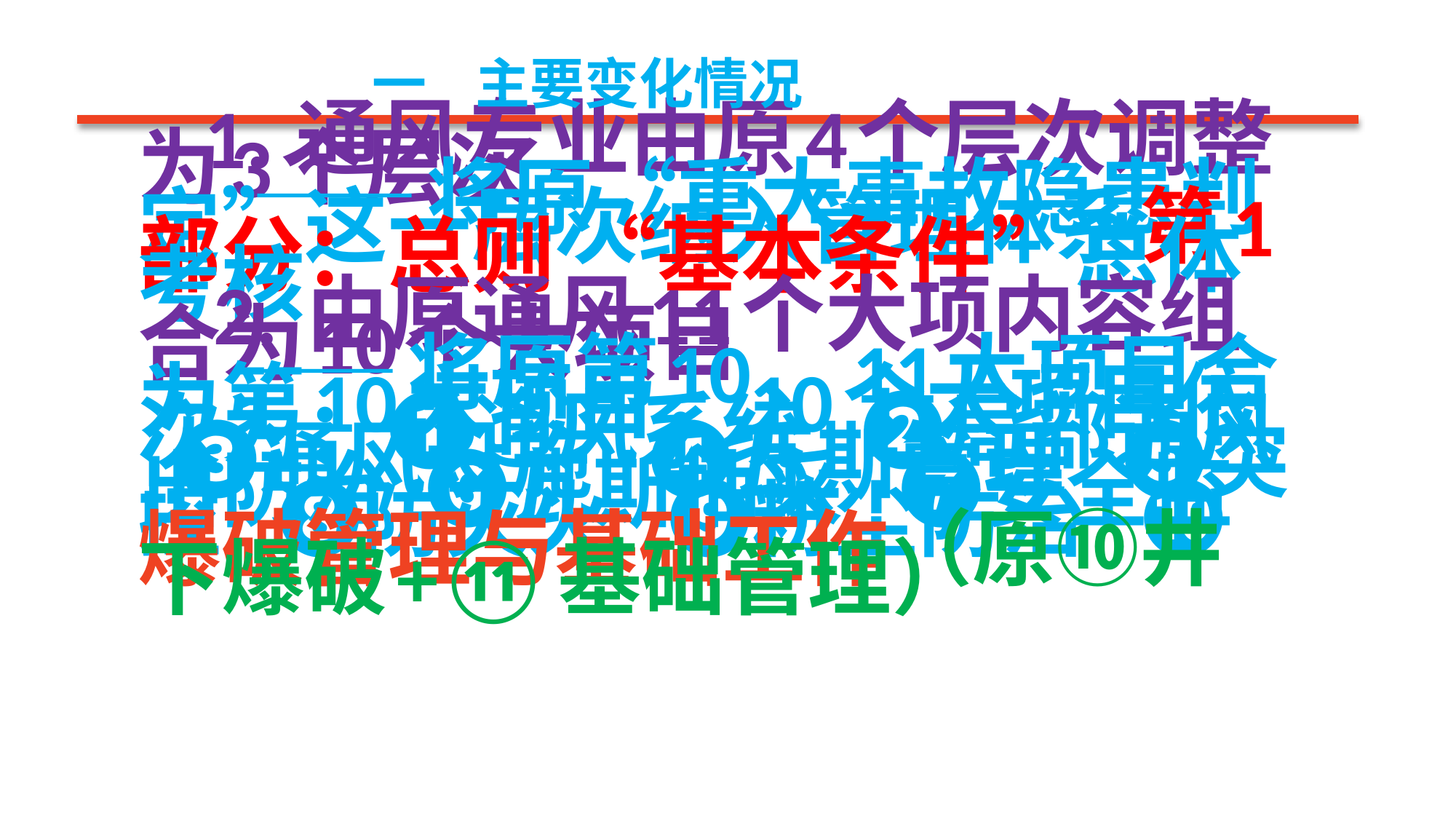

一    主要变化情况
    1. 通风专业由原4个层次调整为3个层次
      ——将原“重大事故隐患判定”这一层次纳入管理体系第1部分：总则 “基本条件”总体考核
    2. 由原通风11个大项内容组合为10个大项目
     ——将原第10、11大项目合为第10大项目，10个大项目依次为：❶通风系统   ❷局部通风   ❸通风设施   ❹瓦斯管理   ❺突出防治  ❻瓦斯抽采   ❼安全监控   ❽防灭火   ❾粉尘防治   ❿爆破管理与基础工作（原⑩井下爆破+⑪基础管理）